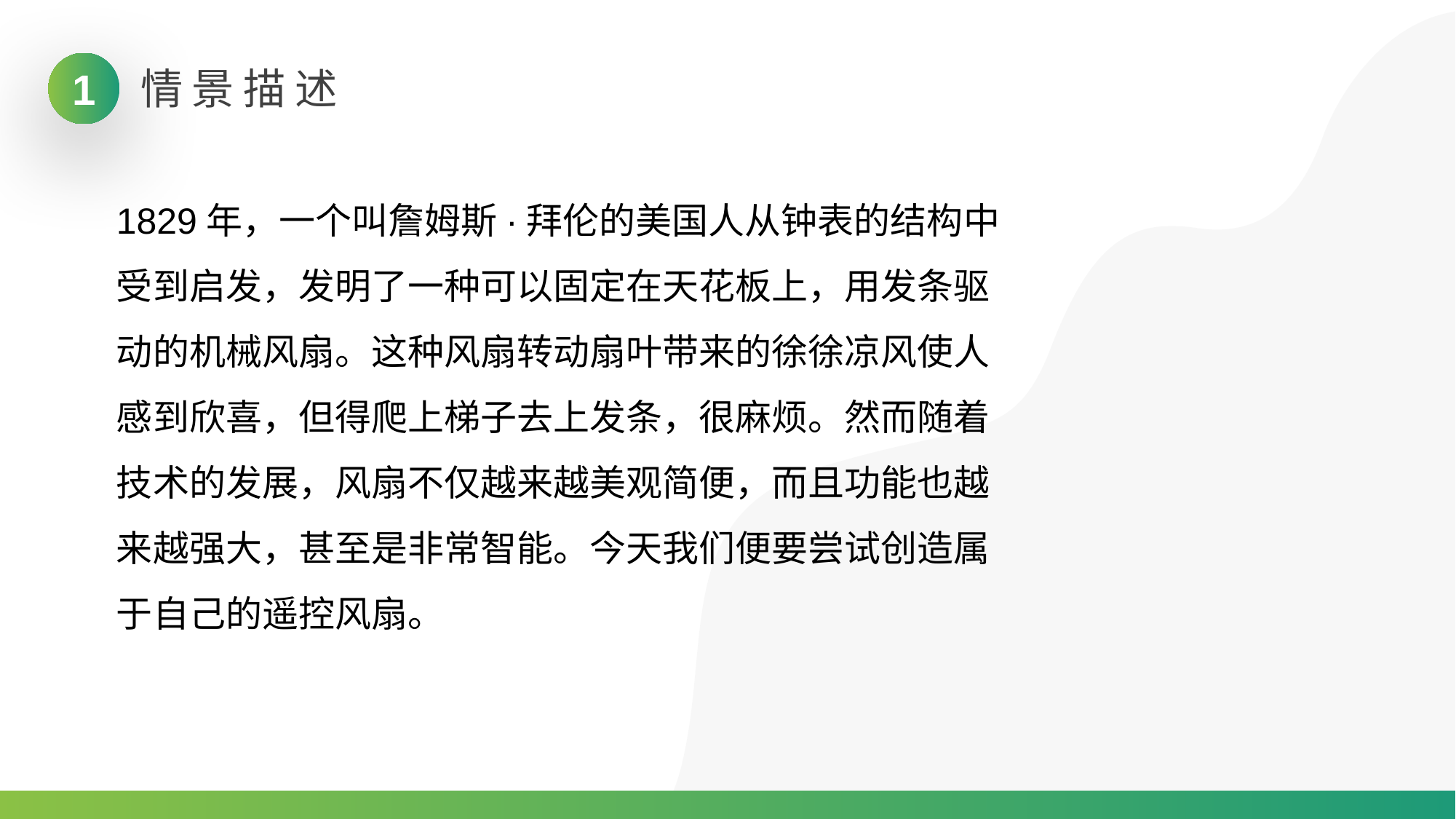

1
情景描述
1829年，一个叫詹姆斯·拜伦的美国人从钟表的结构中受到启发，发明了一种可以固定在天花板上，用发条驱动的机械风扇。这种风扇转动扇叶带来的徐徐凉风使人感到欣喜，但得爬上梯子去上发条，很麻烦。然而随着技术的发展，风扇不仅越来越美观简便，而且功能也越来越强大，甚至是非常智能。今天我们便要尝试创造属于自己的遥控风扇。
02